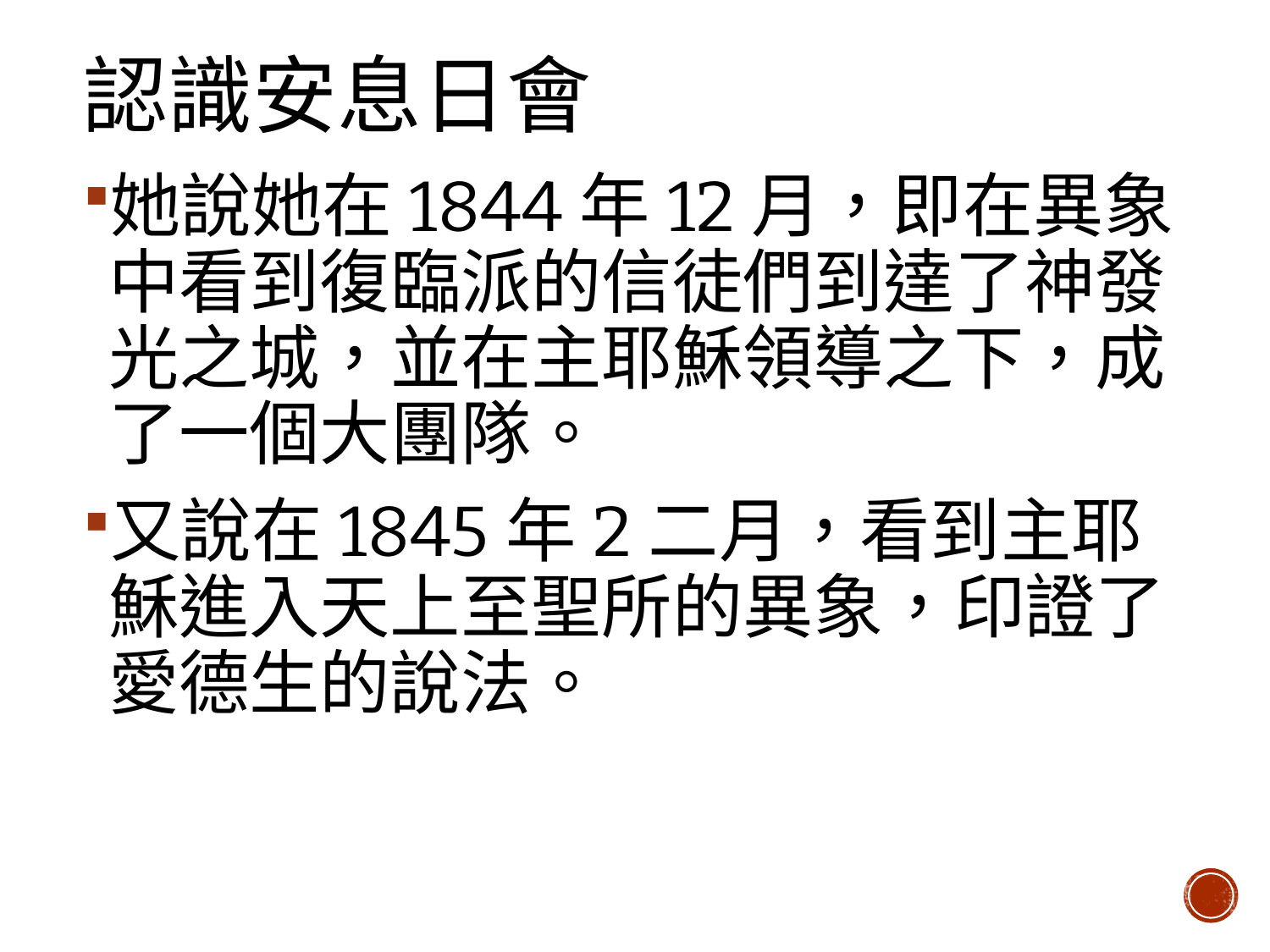

# 認識安息日會
她說她在1844年12月，即在異象中看到復臨派的信徒們到達了神發光之城，並在主耶穌領導之下，成了一個大團隊。
又說在1845年2二月，看到主耶穌進入天上至聖所的異象，印證了愛德生的說法。